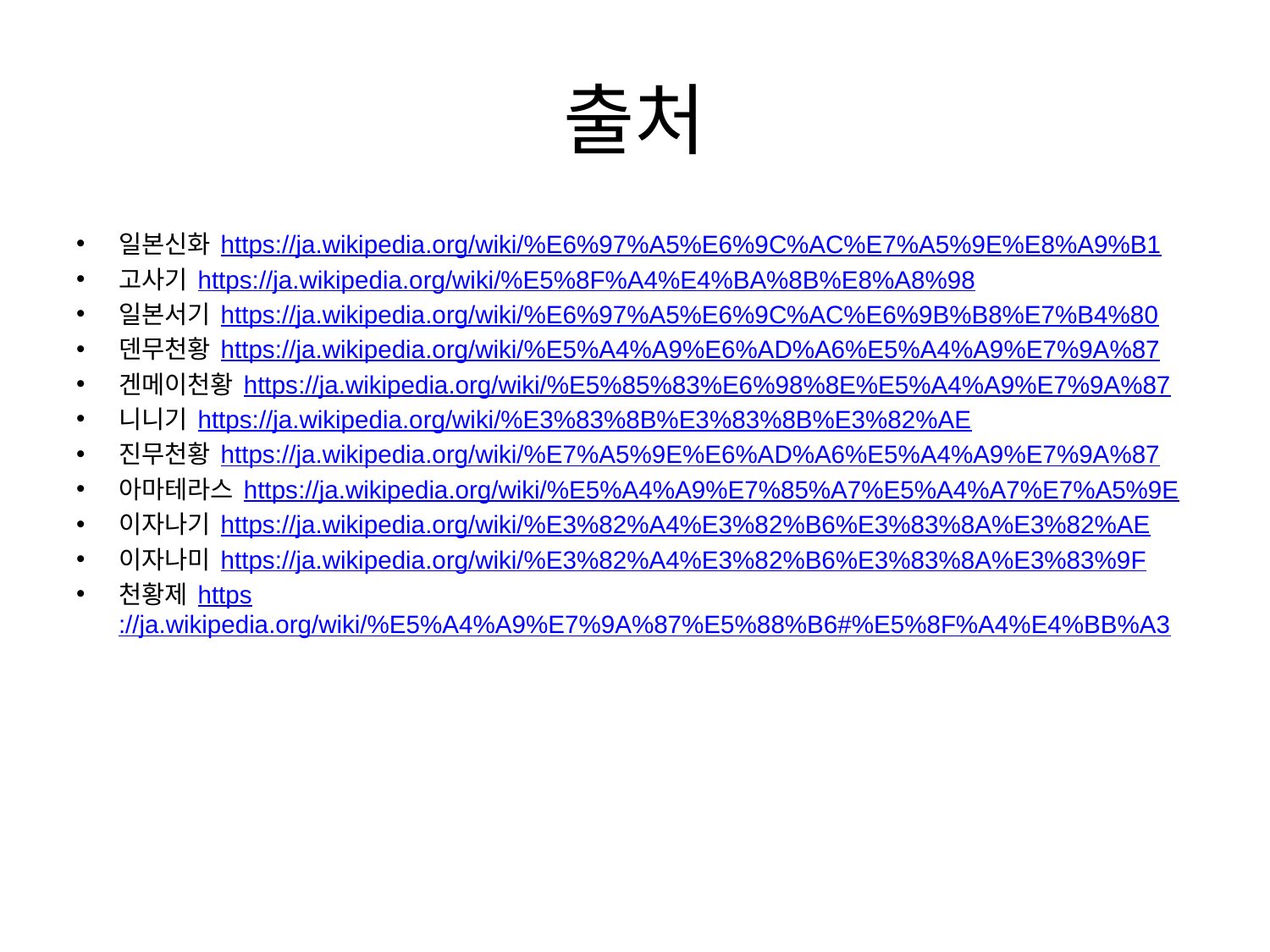

# 출처
일본신화 https://ja.wikipedia.org/wiki/%E6%97%A5%E6%9C%AC%E7%A5%9E%E8%A9%B1
고사기 https://ja.wikipedia.org/wiki/%E5%8F%A4%E4%BA%8B%E8%A8%98
일본서기 https://ja.wikipedia.org/wiki/%E6%97%A5%E6%9C%AC%E6%9B%B8%E7%B4%80
덴무천황 https://ja.wikipedia.org/wiki/%E5%A4%A9%E6%AD%A6%E5%A4%A9%E7%9A%87
겐메이천황 https://ja.wikipedia.org/wiki/%E5%85%83%E6%98%8E%E5%A4%A9%E7%9A%87
니니기 https://ja.wikipedia.org/wiki/%E3%83%8B%E3%83%8B%E3%82%AE
진무천황 https://ja.wikipedia.org/wiki/%E7%A5%9E%E6%AD%A6%E5%A4%A9%E7%9A%87
아마테라스 https://ja.wikipedia.org/wiki/%E5%A4%A9%E7%85%A7%E5%A4%A7%E7%A5%9E
이자나기 https://ja.wikipedia.org/wiki/%E3%82%A4%E3%82%B6%E3%83%8A%E3%82%AE
이자나미 https://ja.wikipedia.org/wiki/%E3%82%A4%E3%82%B6%E3%83%8A%E3%83%9F
천황제 https://ja.wikipedia.org/wiki/%E5%A4%A9%E7%9A%87%E5%88%B6#%E5%8F%A4%E4%BB%A3